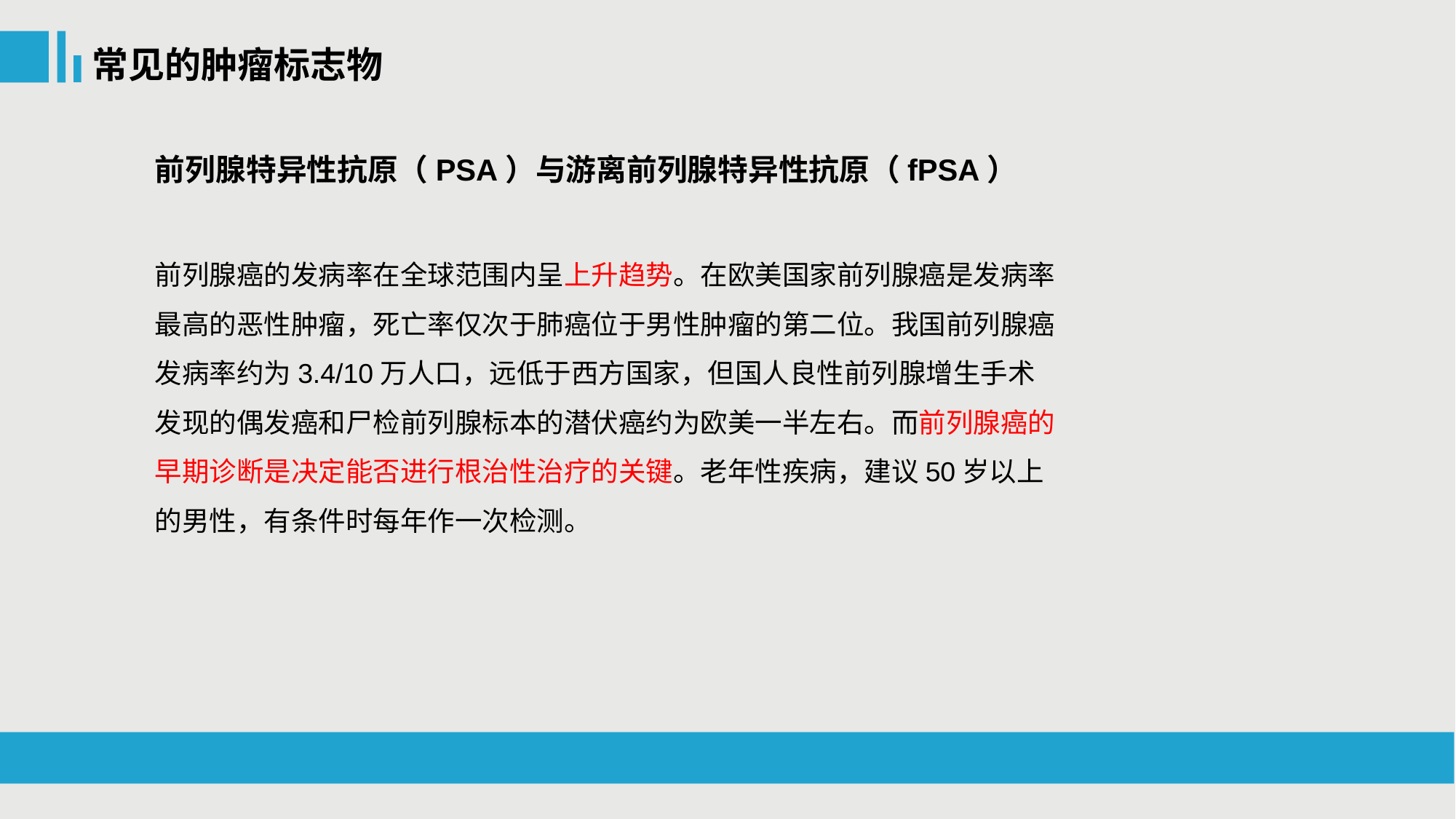

常见的肿瘤标志物

前列腺特异性抗原（PSA）与游离前列腺特异性抗原（fPSA）

前列腺癌的发病率在全球范围内呈上升趋势。在欧美国家前列腺癌是发病率最高的恶性肿瘤，死亡率仅次于肺癌位于男性肿瘤的第二位。我国前列腺癌发病率约为3.4/10万人口，远低于西方国家，但国人良性前列腺增生手术发现的偶发癌和尸检前列腺标本的潜伏癌约为欧美一半左右。而前列腺癌的早期诊断是决定能否进行根治性治疗的关键。老年性疾病，建议50岁以上的男性，有条件时每年作一次检测。